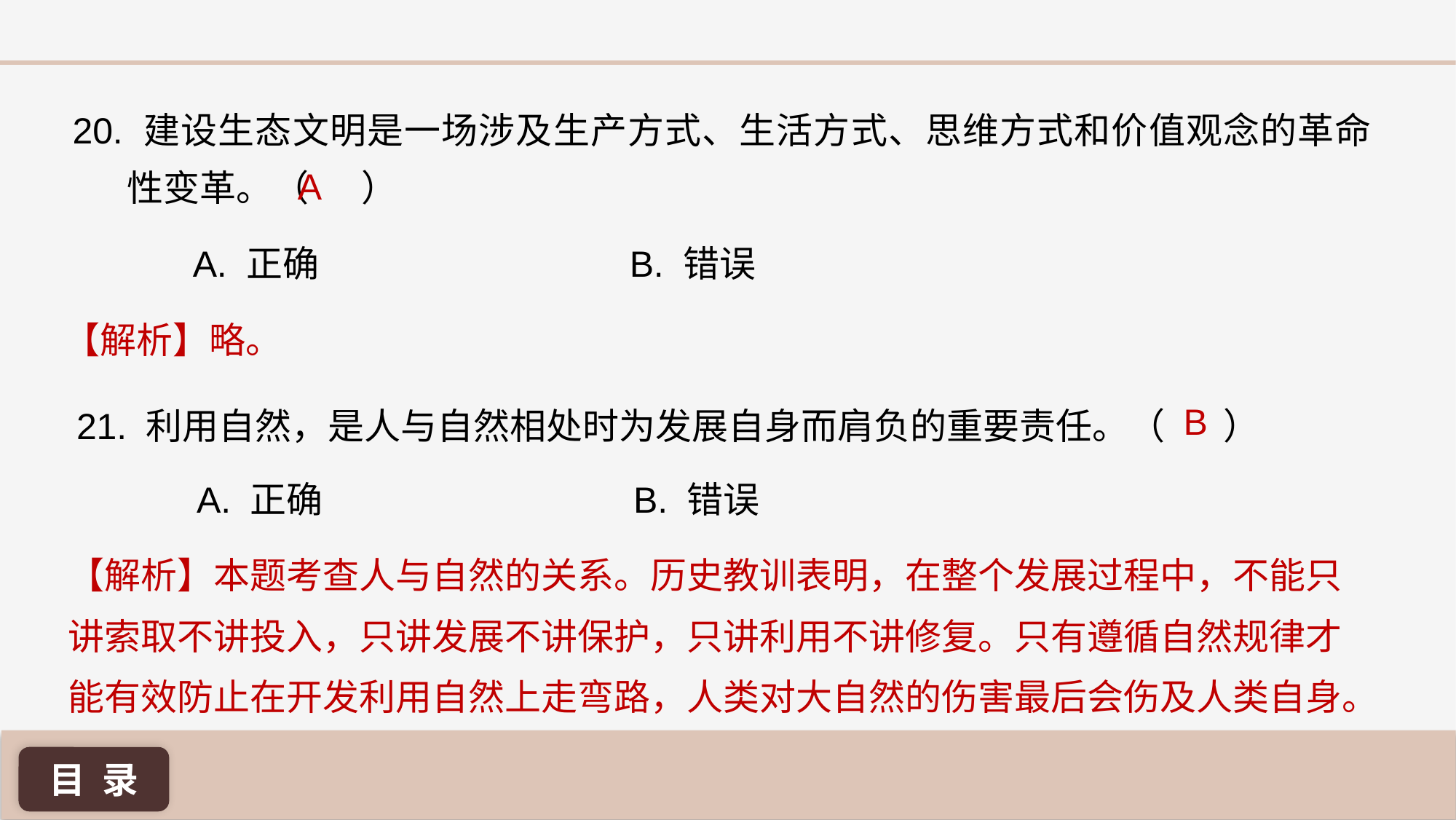

20. 建设生态文明是一场涉及生产方式、生活方式、思维方式和价值观念的革命性变革。（ 	  ）
A
A. 正确 			B. 错误
【解析】略。
B
21. 利用自然，是人与自然相处时为发展自身而肩负的重要责任。（ 	）
A. 正确 			B. 错误
【解析】本题考查人与自然的关系。历史教训表明，在整个发展过程中，不能只讲索取不讲投入，只讲发展不讲保护，只讲利用不讲修复。只有遵循自然规律才能有效防止在开发利用自然上走弯路，人类对大自然的伤害最后会伤及人类自身。